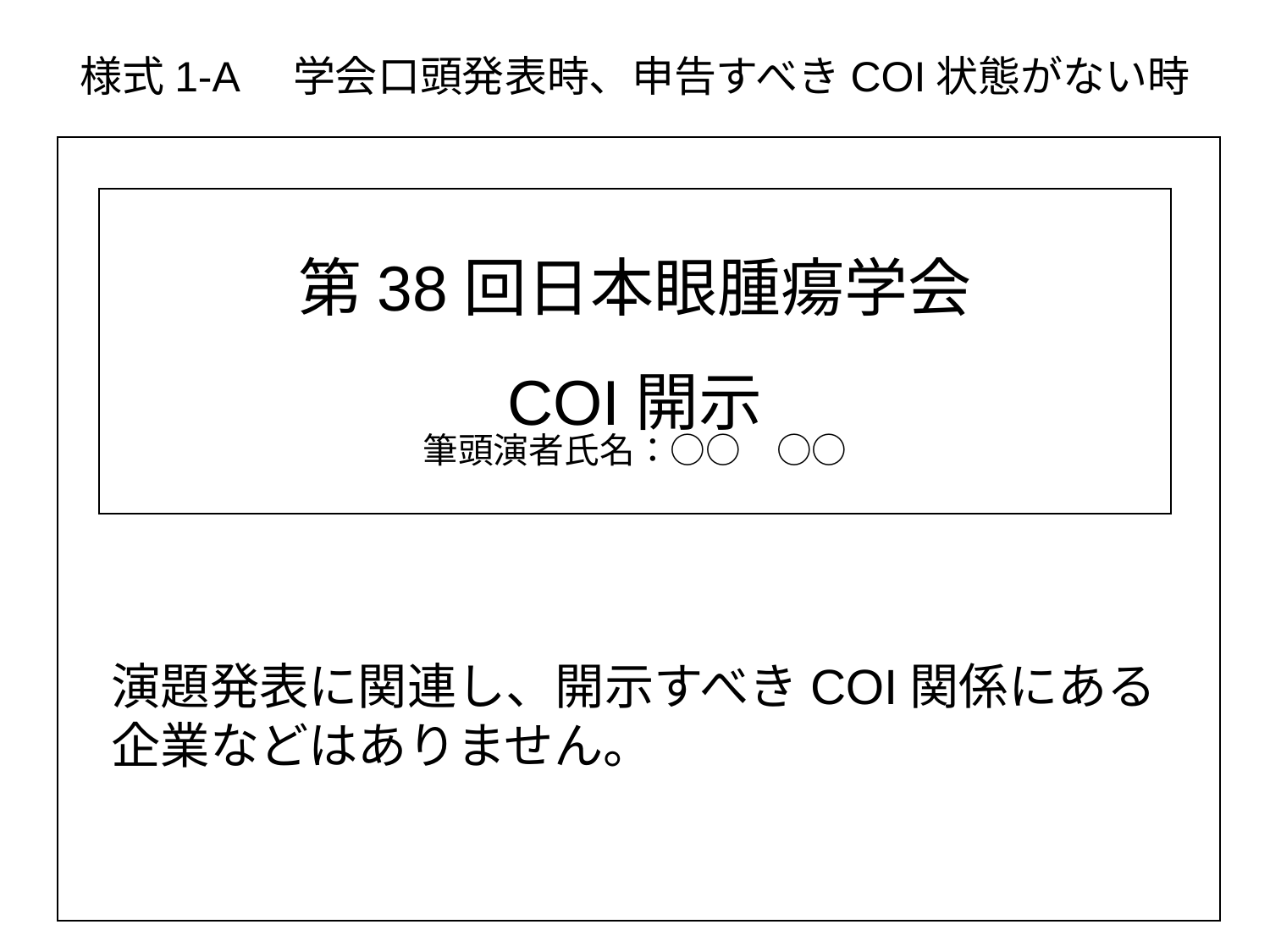

様式1-A　学会口頭発表時、申告すべきCOI状態がない時

第38回日本眼腫瘍学会
COI開示
筆頭演者氏名：○○　○○
演題発表に関連し、開示すべきCOI関係にある
企業などはありません。